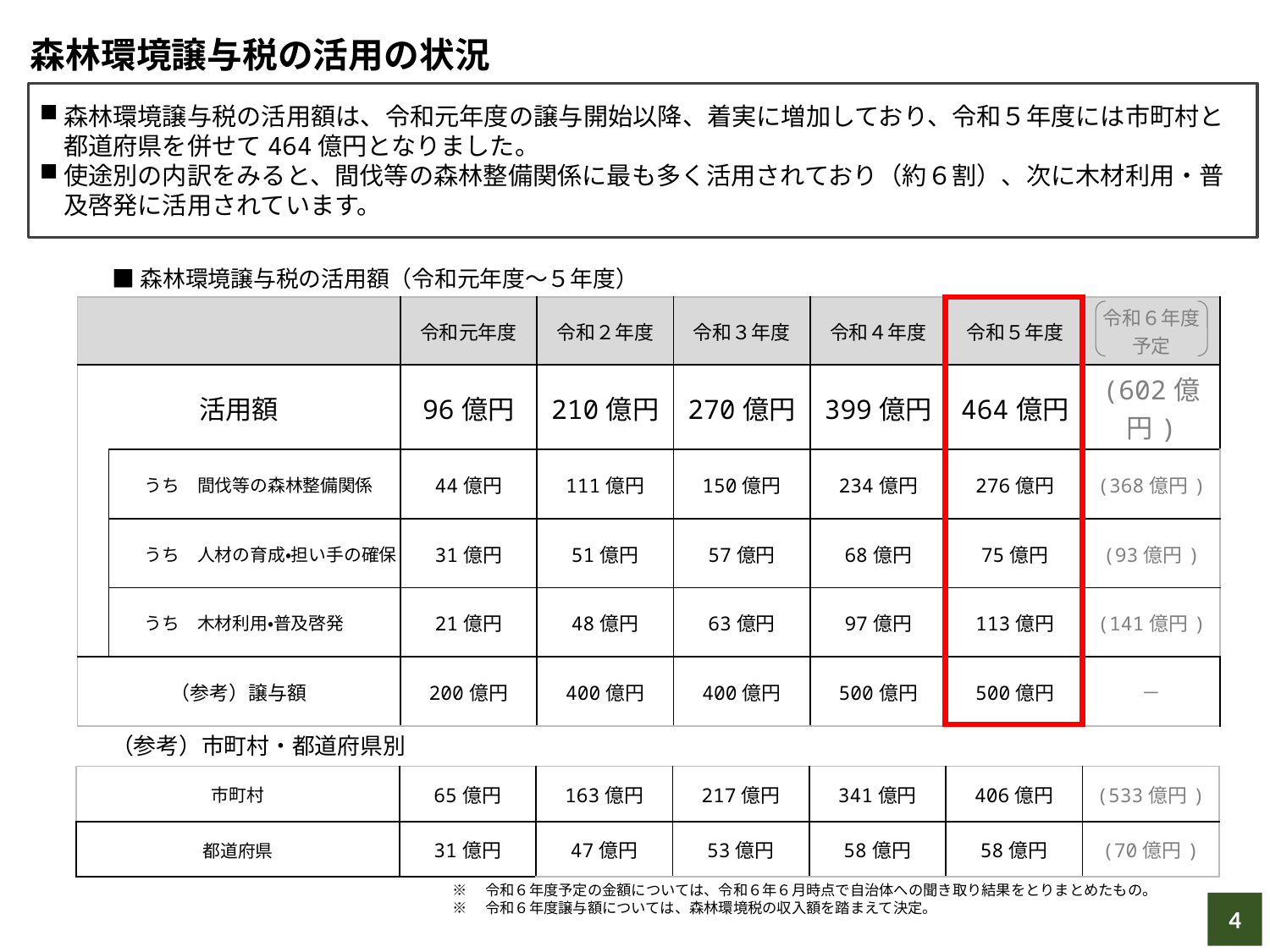

森林環境譲与税の活用の状況
森林環境譲与税の活用額は、令和元年度の譲与開始以降、着実に増加しており、令和５年度には市町村と都道府県を併せて464億円となりました。
使途別の内訳をみると、間伐等の森林整備関係に最も多く活用されており（約６割）、次に木材利用・普及啓発に活用されています。
■森林環境譲与税の活用額（令和元年度～５年度）

|  |  | 令和元年度 | 令和２年度 | 令和３年度 | 令和４年度 | 令和５年度 | 令和６年度予定 |
| --- | --- | --- | --- | --- | --- | --- | --- |
| 活用額 | 執行額 | 96億円 | 210億円 | 270億円 | 399億円 | 464億円 | (602億円) |
|  | うち　間伐等の森林整備関係 | 44億円 | 111億円 | 150億円 | 234億円 | 276億円 | (368億円) |
|  | うち　人材の育成・担い手の確保 | 31億円 | 51億円 | 57億円 | 68億円 | 75億円 | (93億円) |
|  | うち　木材利用・普及啓発 | 21億円 | 48億円 | 63億円 | 97億円 | 113億円 | (141億円) |
| （参考）譲与額 |  | 200億円 | 400億円 | 400億円 | 500億円 | 500億円 | － |

（参考）市町村・都道府県別
| 市町村 | 65億円 | 163億円 | 217億円 | 341億円 | 406億円 | (533億円) |
| --- | --- | --- | --- | --- | --- | --- |
| 都道府県 | 31億円 | 47億円 | 53億円 | 58億円 | 58億円 | (70億円) |
※　令和６年度予定の金額については、令和６年６月時点で自治体への聞き取り結果をとりまとめたもの。
※　令和６年度譲与額については、森林環境税の収入額を踏まえて決定。
4